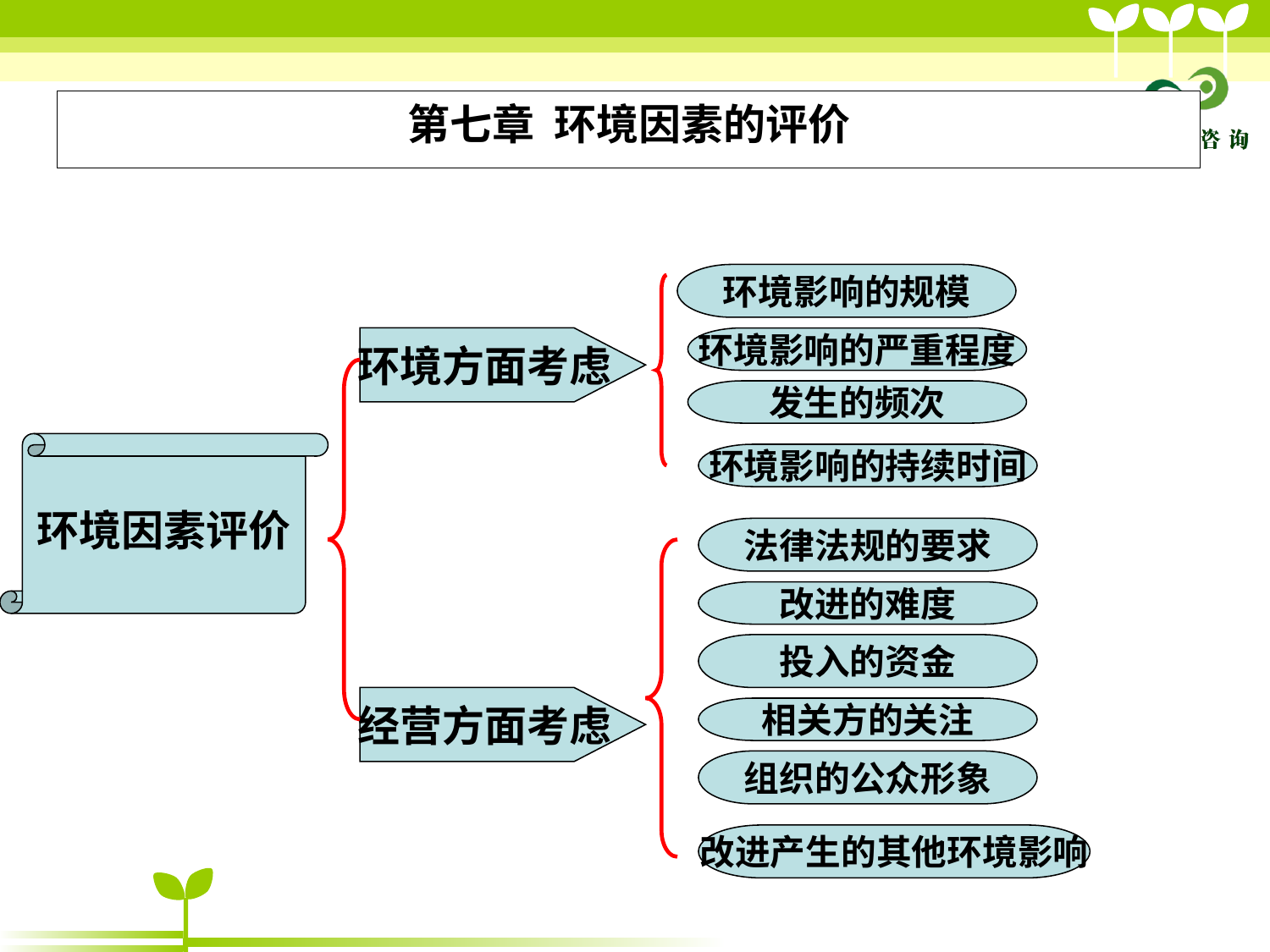

# 第七章  环境因素的评价
环境影响的规模

环境方面考虑
环境影响的严重程度

发生的频次
环境因素评价
环境影响的持续时间
法律法规的要求

改进的难度
投入的资金
经营方面考虑
相关方的关注
组织的公众形象
改进产生的其他环境影响